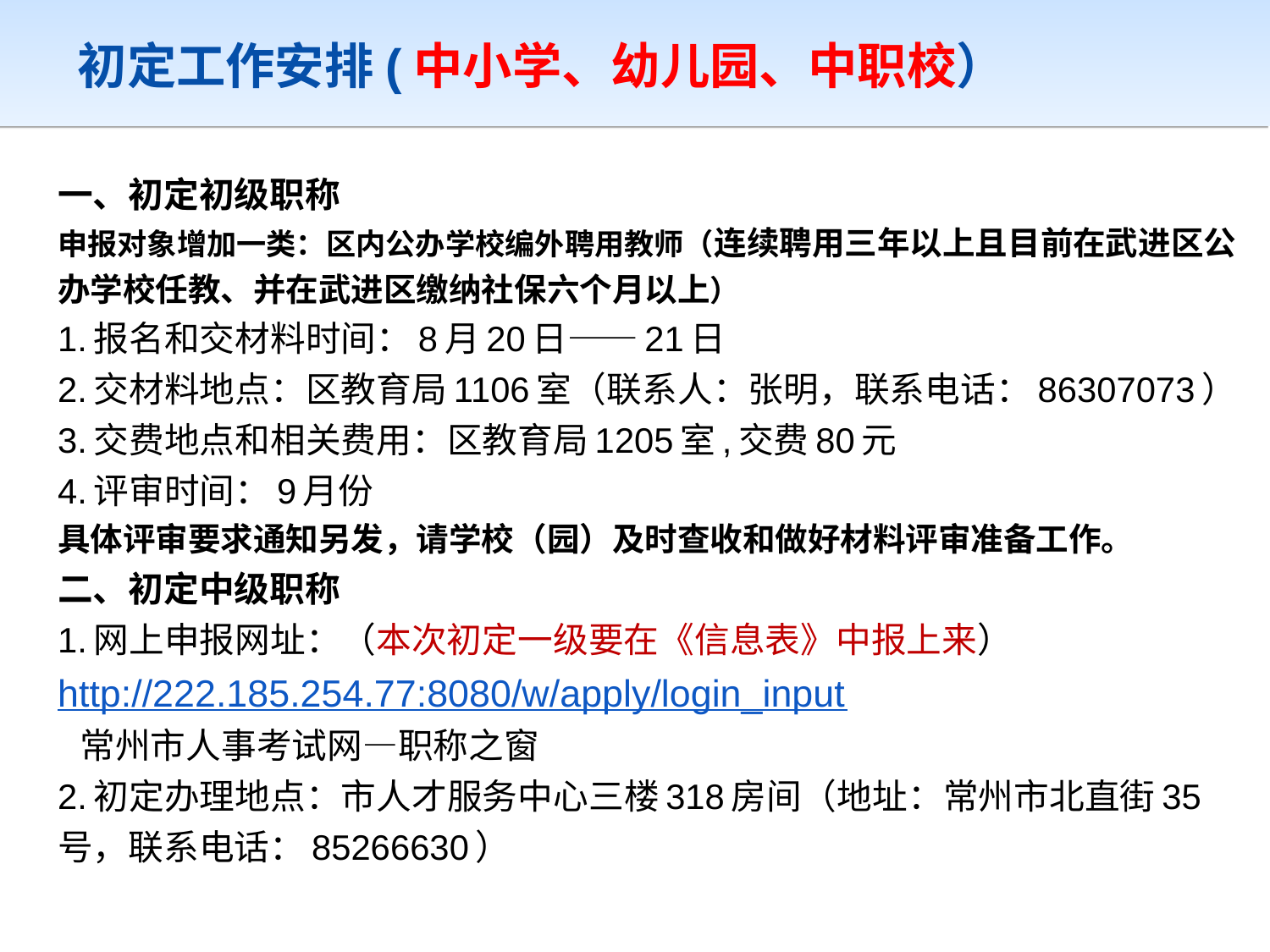

# 初定工作安排(中小学、幼儿园、中职校）
一、初定初级职称
申报对象增加一类：区内公办学校编外聘用教师（连续聘用三年以上且目前在武进区公办学校任教、并在武进区缴纳社保六个月以上）
1.报名和交材料时间：8月20日——21日
2.交材料地点：区教育局1106室（联系人：张明，联系电话：86307073）
3.交费地点和相关费用：区教育局1205室,交费80元
4.评审时间：9月份
具体评审要求通知另发，请学校（园）及时查收和做好材料评审准备工作。
二、初定中级职称
1.网上申报网址：（本次初定一级要在《信息表》中报上来）http://222.185.254.77:8080/w/apply/login_input
  常州市人事考试网—职称之窗
2.初定办理地点：市人才服务中心三楼318房间（地址：常州市北直街35号，联系电话：85266630）